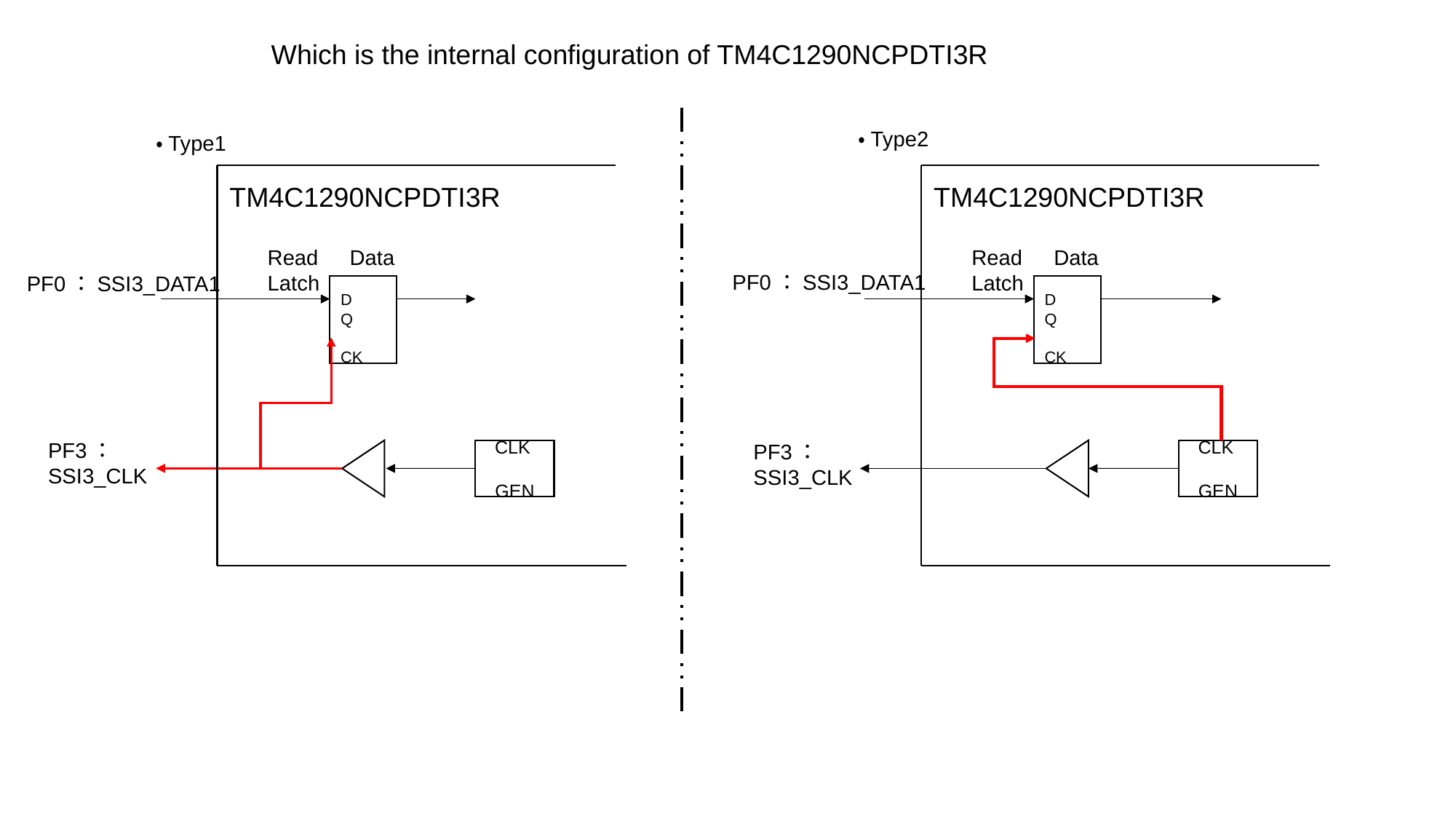

Which is the internal configuration of TM4C1290NCPDTI3R

・Type2
・Type1
TM4C1290NCPDTI3R
TM4C1290NCPDTI3R
Read　Data　Latch
Read　Data　Latch
PF0：SSI3_DATA1
PF0：SSI3_DATA1

D　Q

CK
D　Q

CK

PF3：SSI3_CLK
PF3：SSI3_CLK
CLK　GEN
CLK　GEN